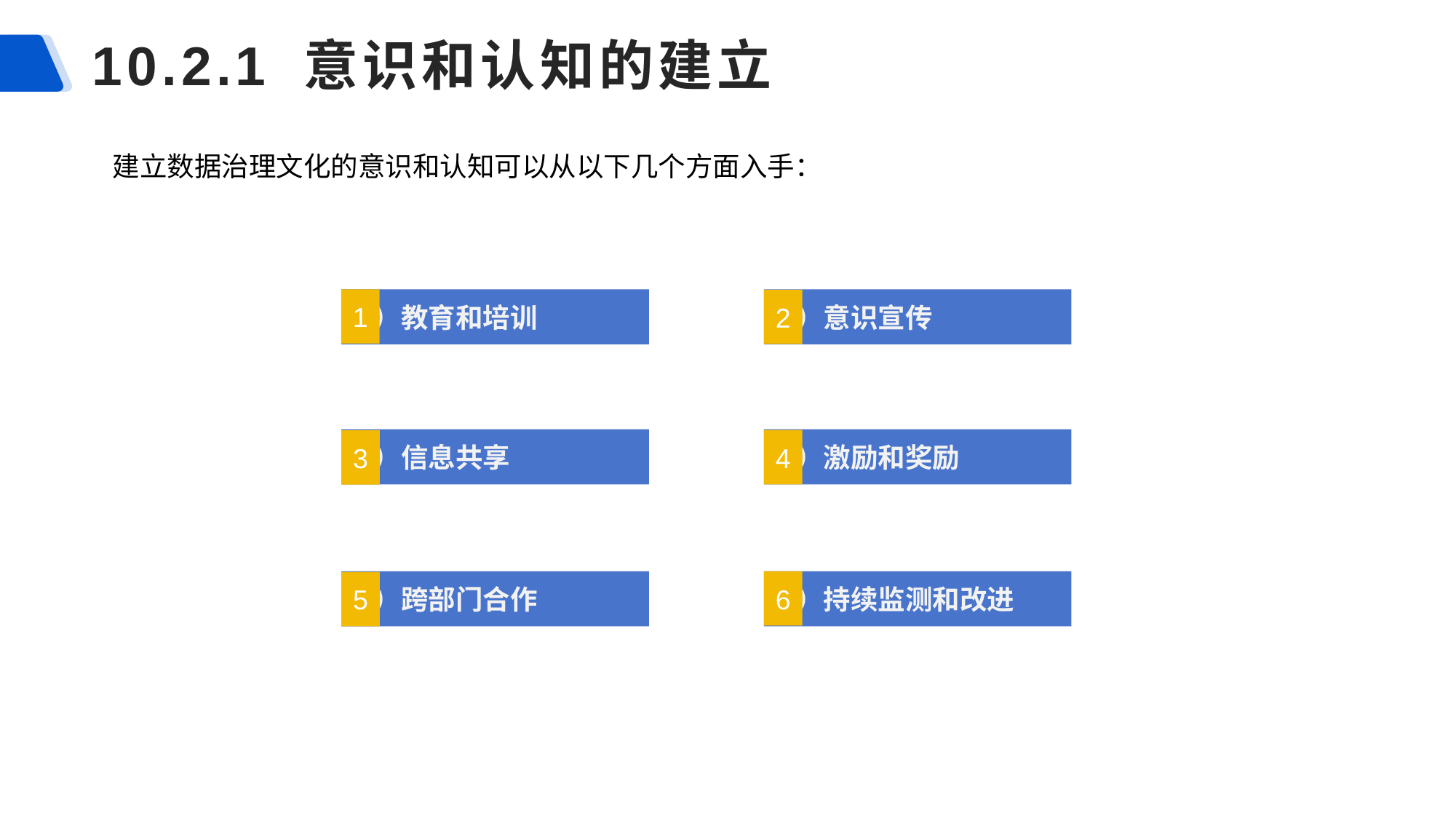

# 10.2.1 意识和认知的建立
建立数据治理文化的意识和认知可以从以下几个方面入手：
1
1）教育和培训
2）意识宣传
2
3）信息共享
4）激励和奖励
4
3
6
5）跨部门合作
6）持续监测和改进
5